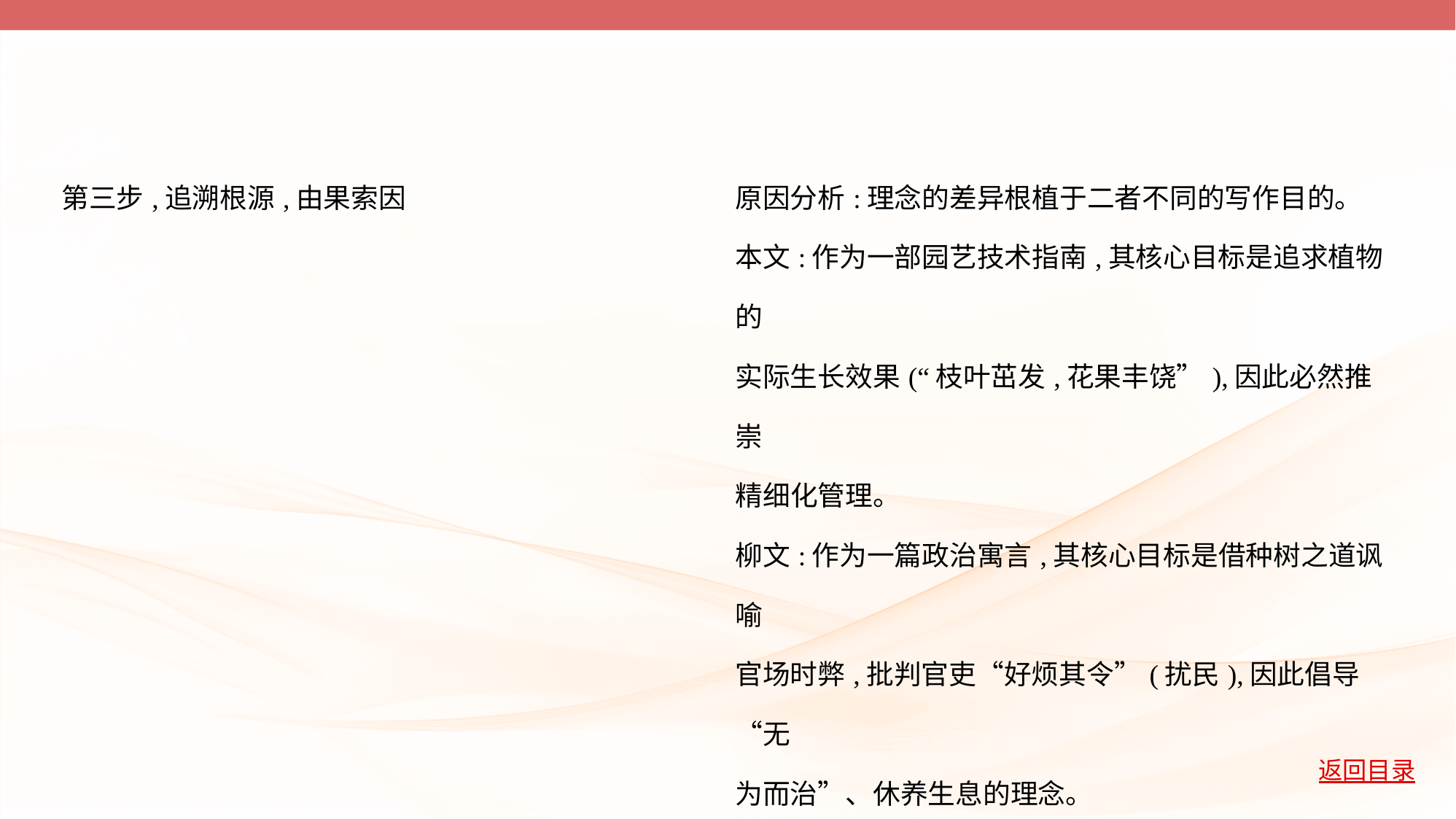

| 第三步,追溯根源,由果索因 | 原因分析:理念的差异根植于二者不同的写作目的。 本文:作为一部园艺技术指南,其核心目标是追求植物的 实际生长效果(“枝叶茁发,花果丰饶”),因此必然推崇 精细化管理。 柳文:作为一篇政治寓言,其核心目标是借种树之道讽喻 官场时弊,批判官吏“好烦其令”(扰民),因此倡导“无 为而治”、休养生息的理念。 |
| --- | --- |